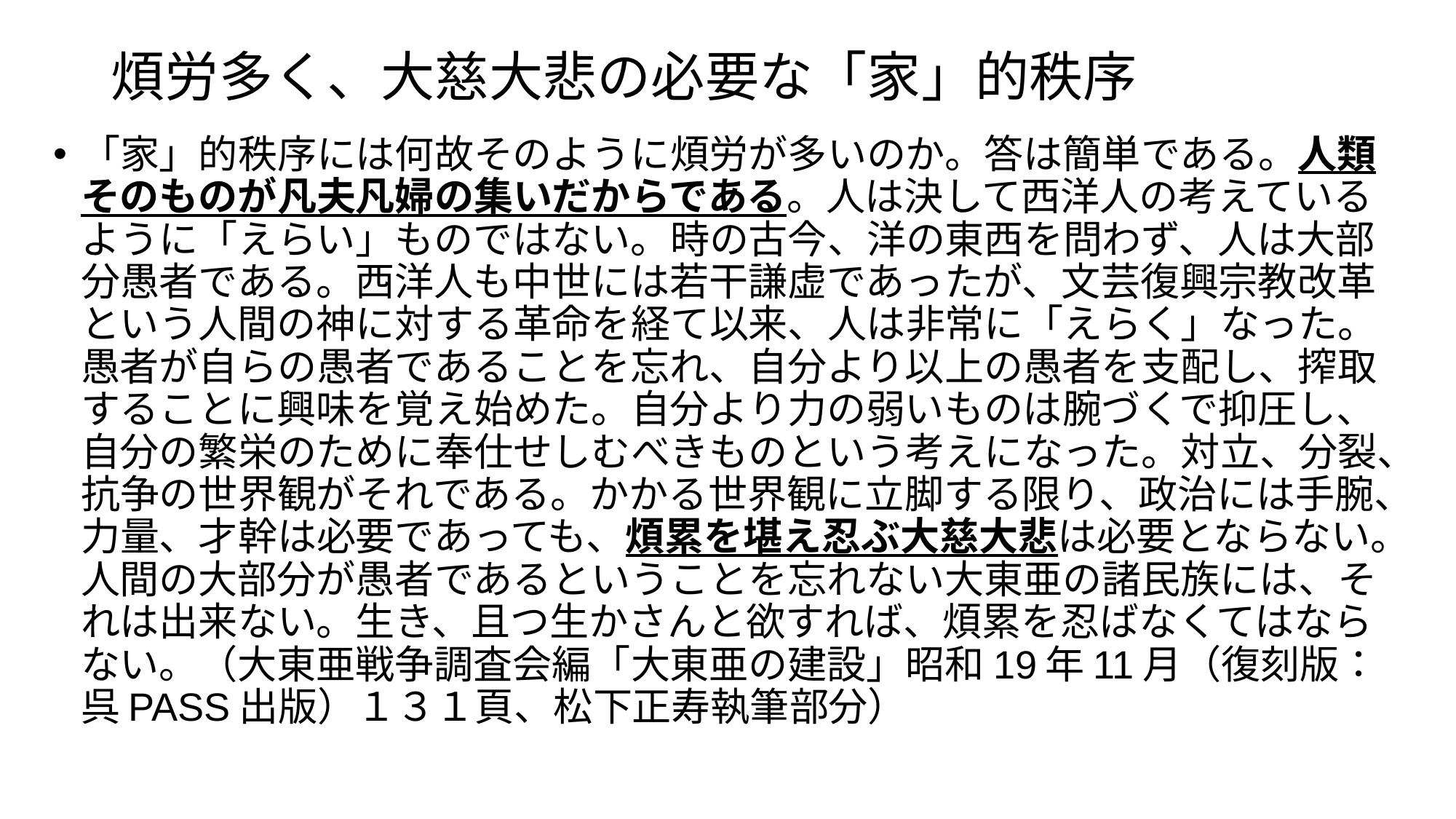

# 煩労多く、大慈大悲の必要な「家」的秩序
「家」的秩序には何故そのように煩労が多いのか。答は簡単である。人類そのものが凡夫凡婦の集いだからである。人は決して西洋人の考えているように「えらい」ものではない。時の古今、洋の東西を問わず、人は大部分愚者である。西洋人も中世には若干謙虚であったが、文芸復興宗教改革という人間の神に対する革命を経て以来、人は非常に「えらく」なった。愚者が自らの愚者であることを忘れ、自分より以上の愚者を支配し、搾取することに興味を覚え始めた。自分より力の弱いものは腕づくで抑圧し、自分の繁栄のために奉仕せしむべきものという考えになった。対立、分裂、抗争の世界観がそれである。かかる世界観に立脚する限り、政治には手腕、力量、才幹は必要であっても、煩累を堪え忍ぶ大慈大悲は必要とならない。人間の大部分が愚者であるということを忘れない大東亜の諸民族には、それは出来ない。生き、且つ生かさんと欲すれば、煩累を忍ばなくてはならない。（大東亜戦争調査会編「大東亜の建設」昭和19年11月（復刻版：呉PASS出版）１３１頁、松下正寿執筆部分）